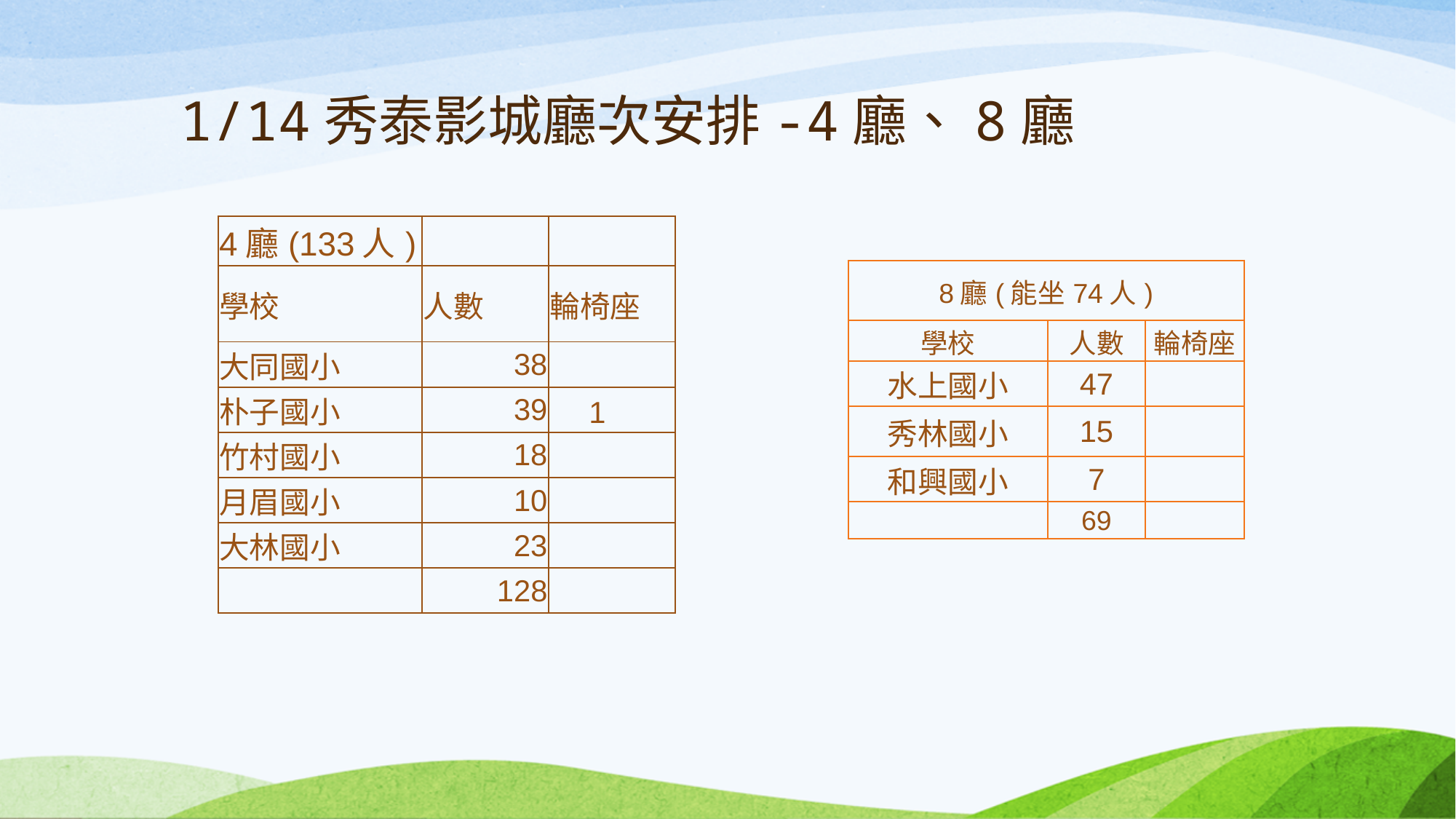

# 1/14秀泰影城廳次安排-4廳、8廳
| 4廳(133人) |  |  |
| --- | --- | --- |
| 學校 | 人數 | 輪椅座 |
| 大同國小 | 38 |  |
| 朴子國小 | 39 | 1 |
| 竹村國小 | 18 |  |
| 月眉國小 | 10 |  |
| 大林國小 | 23 |  |
|  | 128 |  |
| 8廳(能坐74人) |  |  |
| --- | --- | --- |
| 學校 | 人數 | 輪椅座 |
| 水上國小 | 47 |  |
| 秀林國小 | 15 |  |
| 和興國小 | 7 |  |
|  | 69 |  |